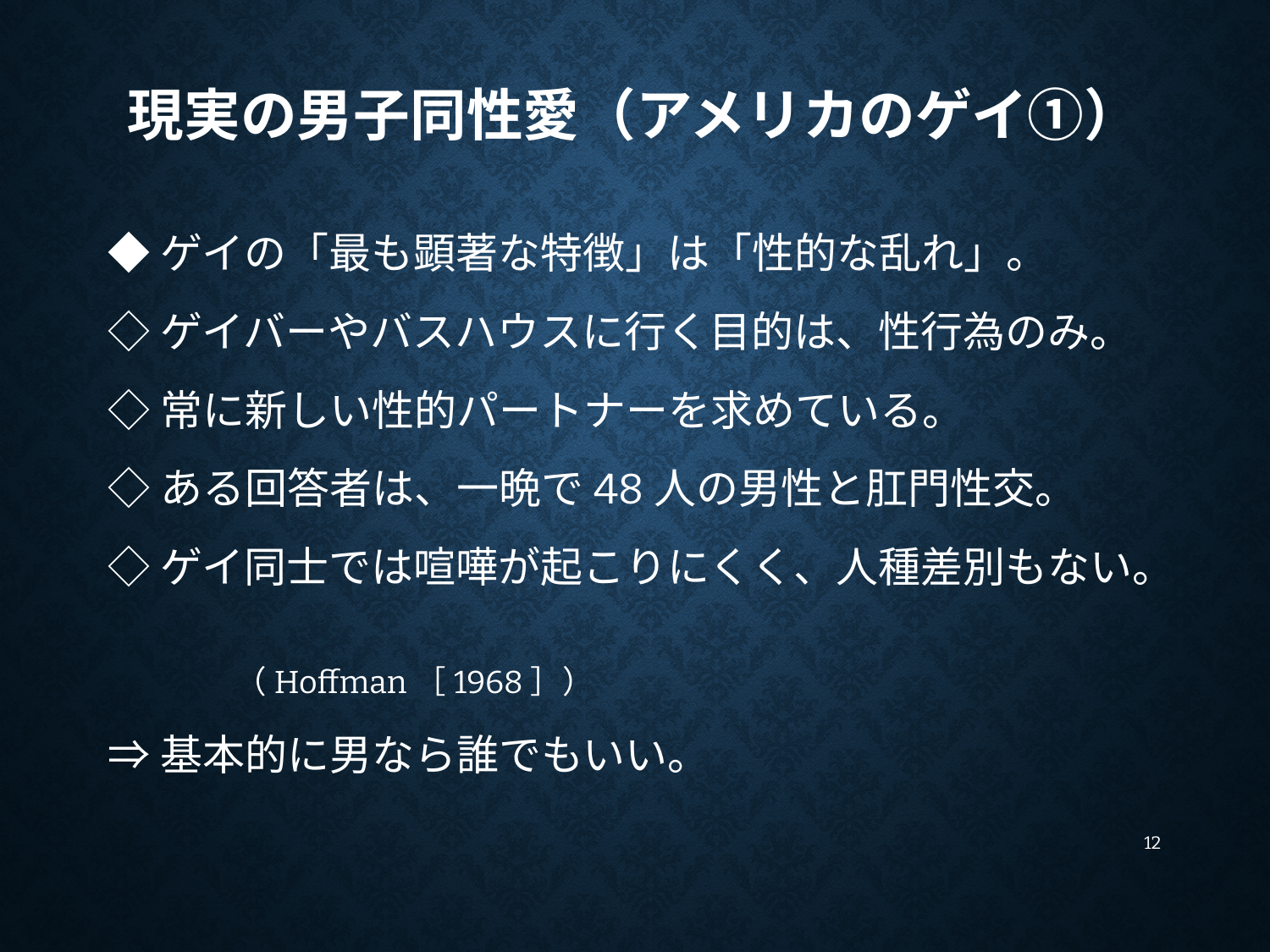

# 現実の男子同性愛（アメリカのゲイ①）
◆ゲイの「最も顕著な特徴」は「性的な乱れ」。
◇ゲイバーやバスハウスに行く目的は、性行為のみ。
◇常に新しい性的パートナーを求めている。
◇ある回答者は、一晩で48人の男性と肛門性交。
◇ゲイ同士では喧嘩が起こりにくく、人種差別もない。
　　　　　　　　　　　　　　　　　　　　　　　　　　　　　　　　　　　　　（Hoffman［1968］）
⇒基本的に男なら誰でもいい。
12